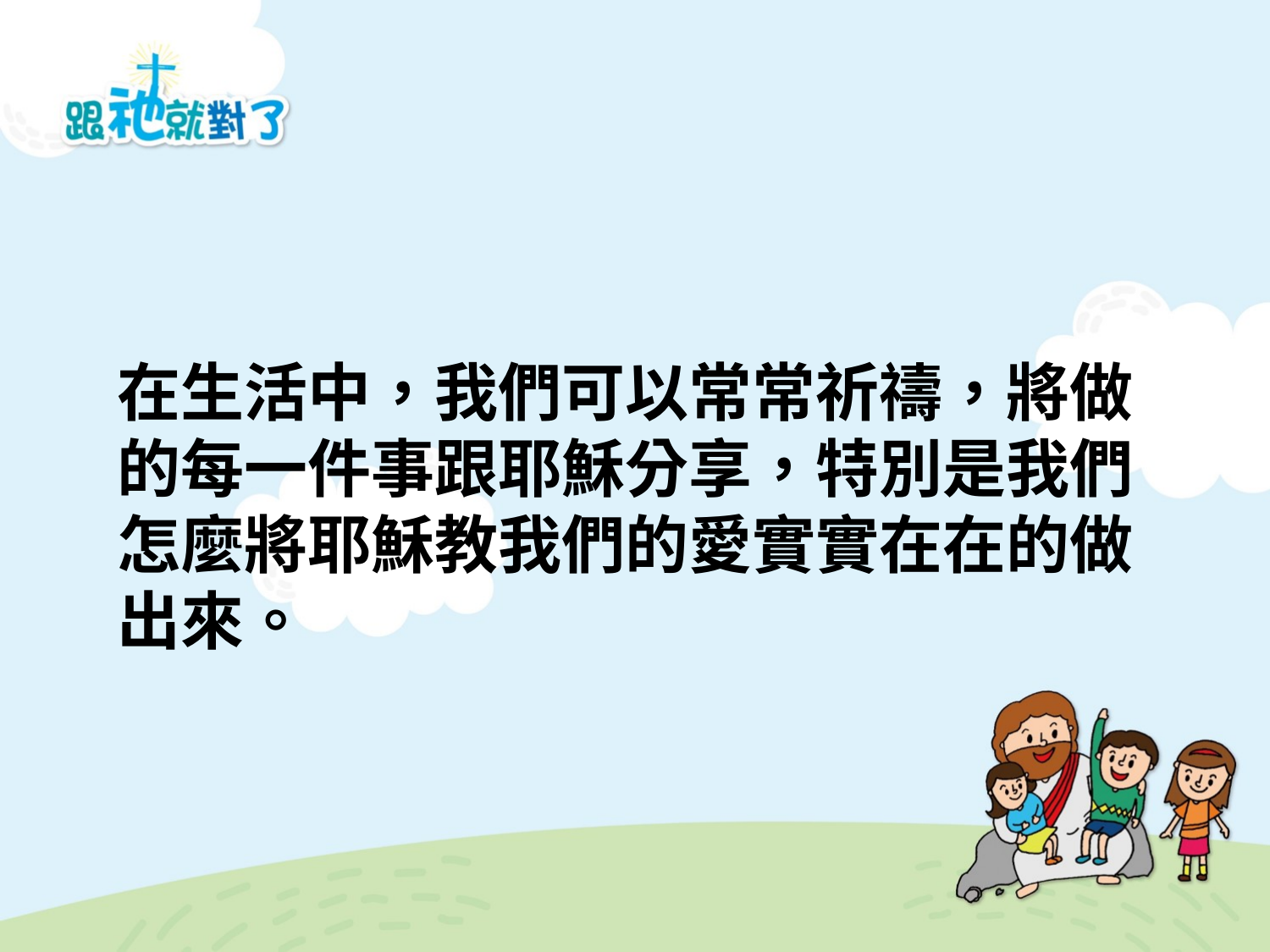

在生活中，我們可以常常祈禱，將做的每一件事跟耶穌分享，特別是我們怎麼將耶穌教我們的愛實實在在的做出來。